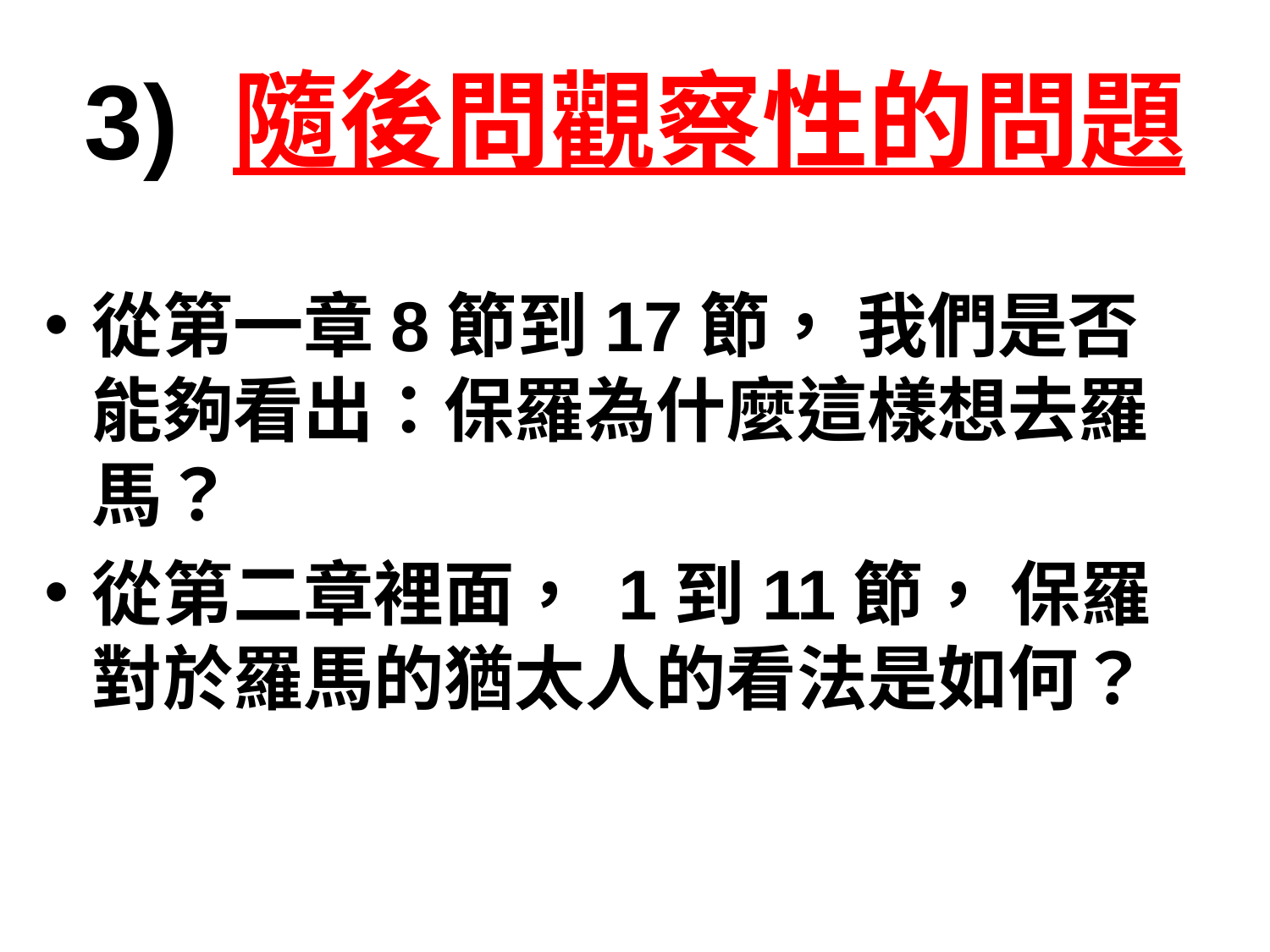

# 3) 隨後問觀察性的問題
從第一章8節到17節， 我們是否能夠看出：保羅為什麼這樣想去羅馬？
從第二章裡面， 1到11節， 保羅對於羅馬的猶太人的看法是如何？